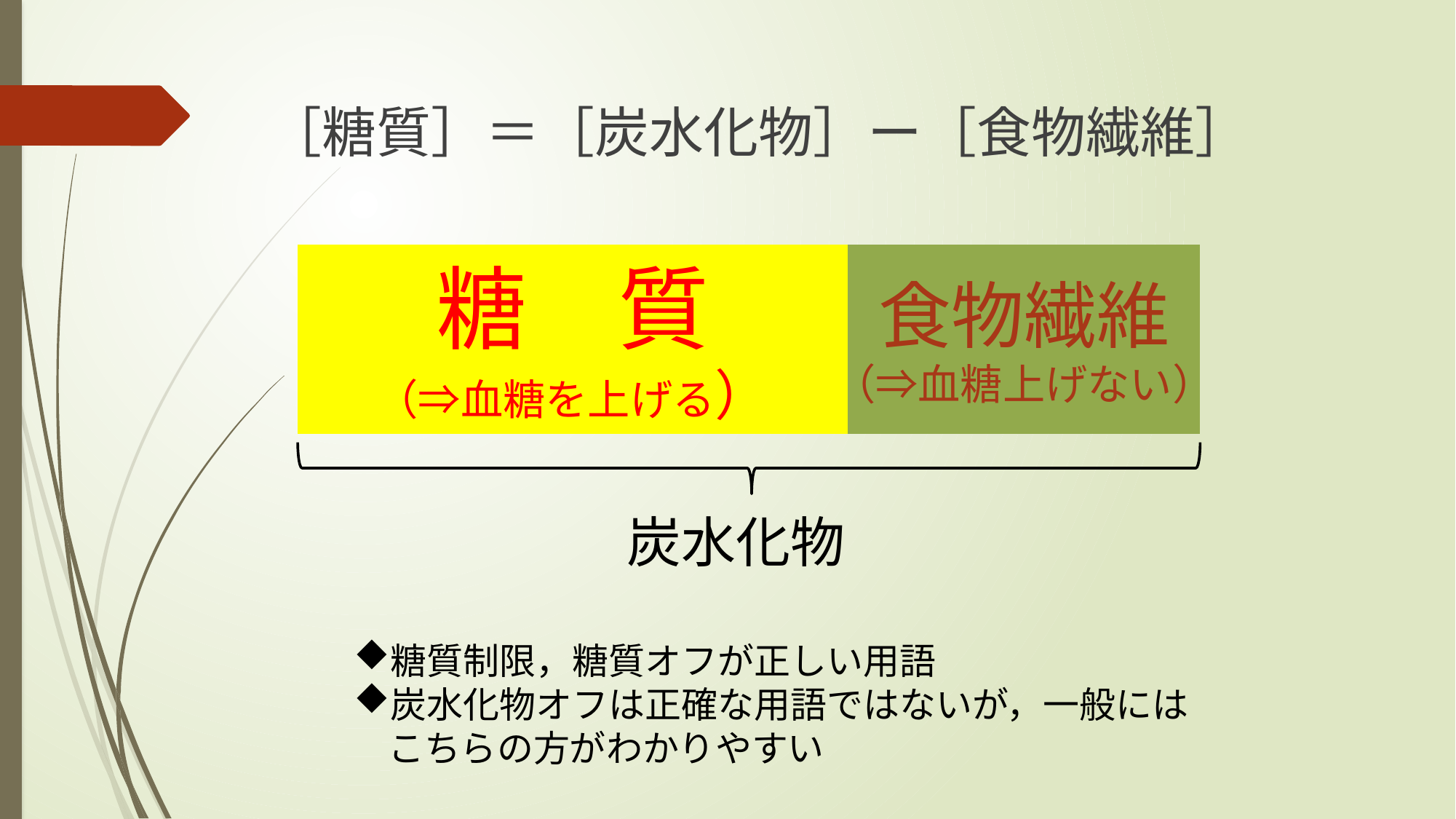

［糖質］＝［炭水化物］ー［食物繊維］
糖　質
（⇒血糖を上げる）
食物繊維
（⇒血糖上げない）

炭水化物
糖質制限，糖質オフが正しい用語
炭水化物オフは正確な用語ではないが，一般にはこちらの方がわかりやすい